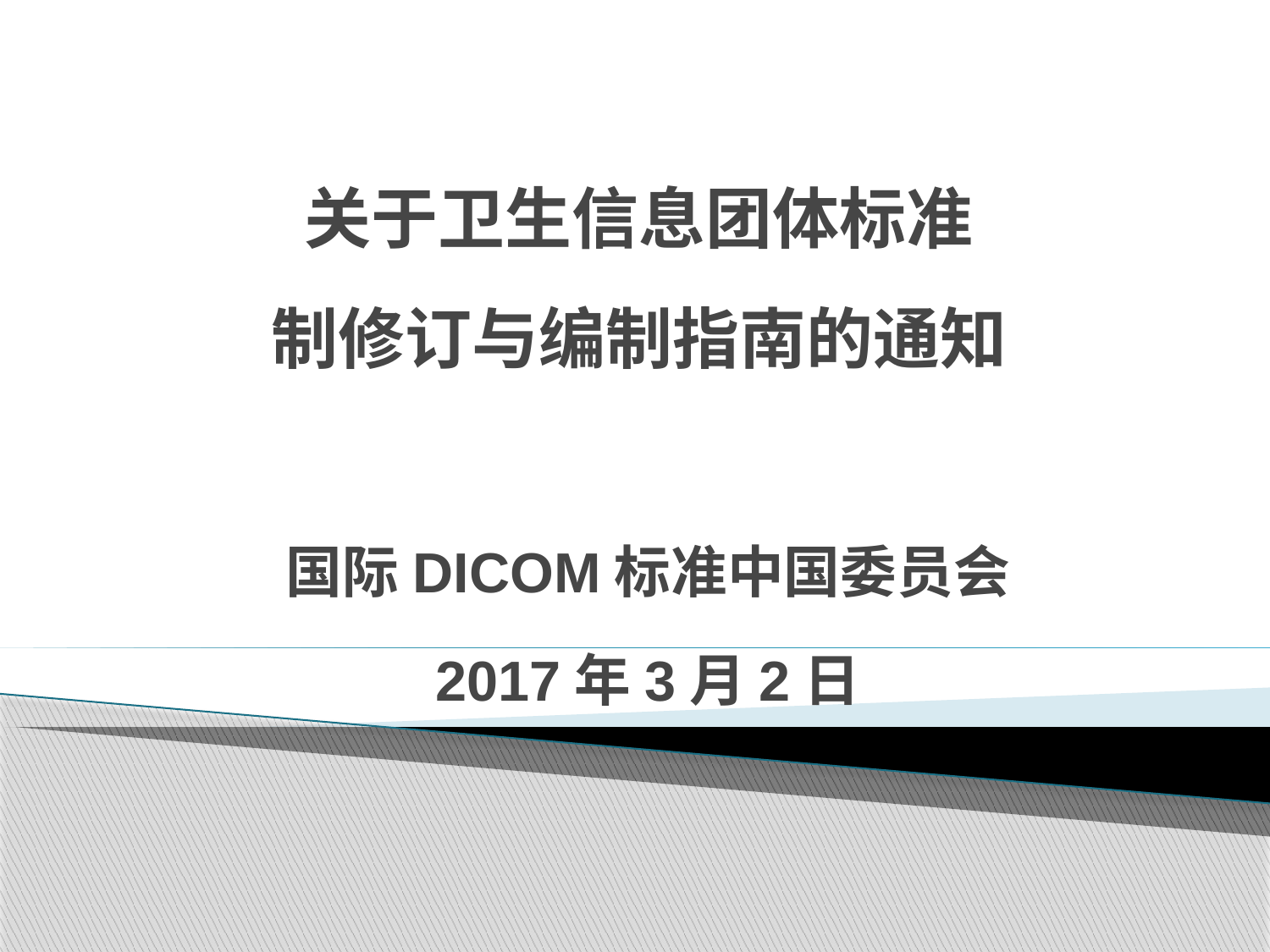

# 关于卫生信息团体标准 制修订与编制指南的通知
国际DICOM标准中国委员会
2017年3月2日